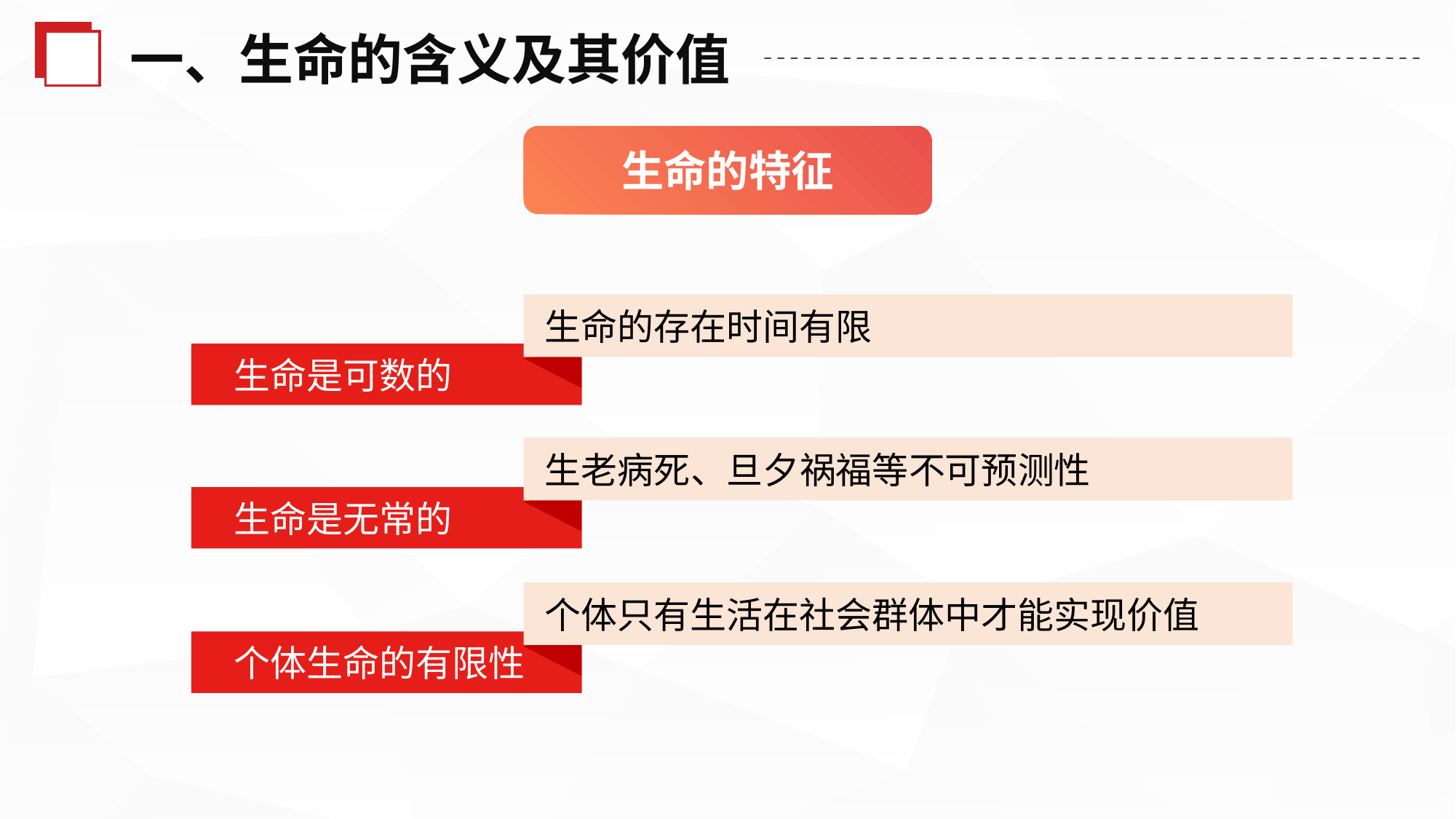

一、生命的含义及其价值

生命的特征
生命的存在时间有限
生命是可数的

生老病死、旦夕祸福等不可预测性
生命是无常的

个体只有生活在社会群体中才能实现价值
个体生命的有限性